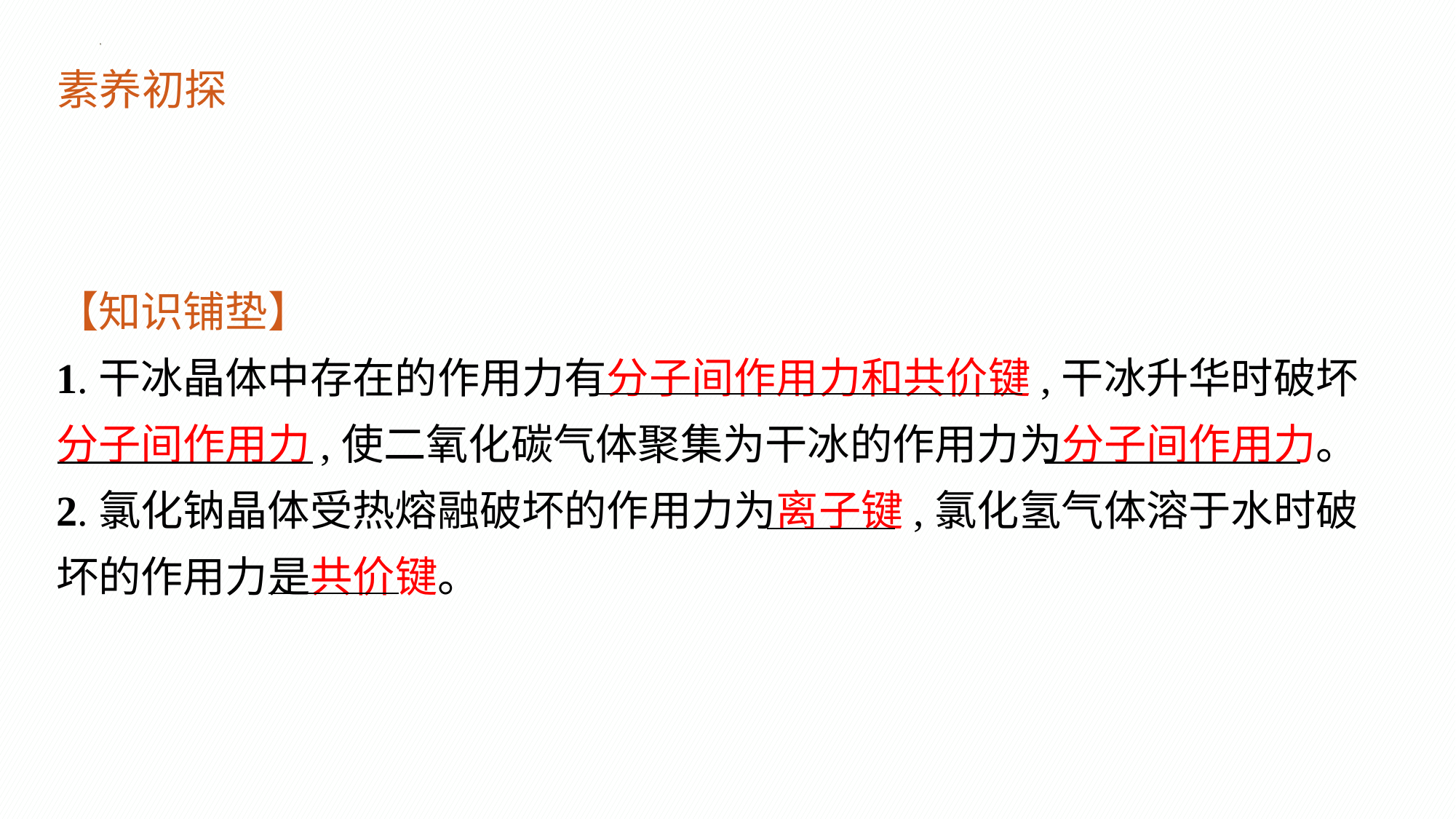

素养初探
【知识铺垫】
1.干冰晶体中存在的作用力有分子间作用力和共价键,干冰升华时破坏
分子间作用力,使二氧化碳气体聚集为干冰的作用力为分子间作用力。
2.氯化钠晶体受热熔融破坏的作用力为离子键,氯化氢气体溶于水时破坏的作用力是共价键。